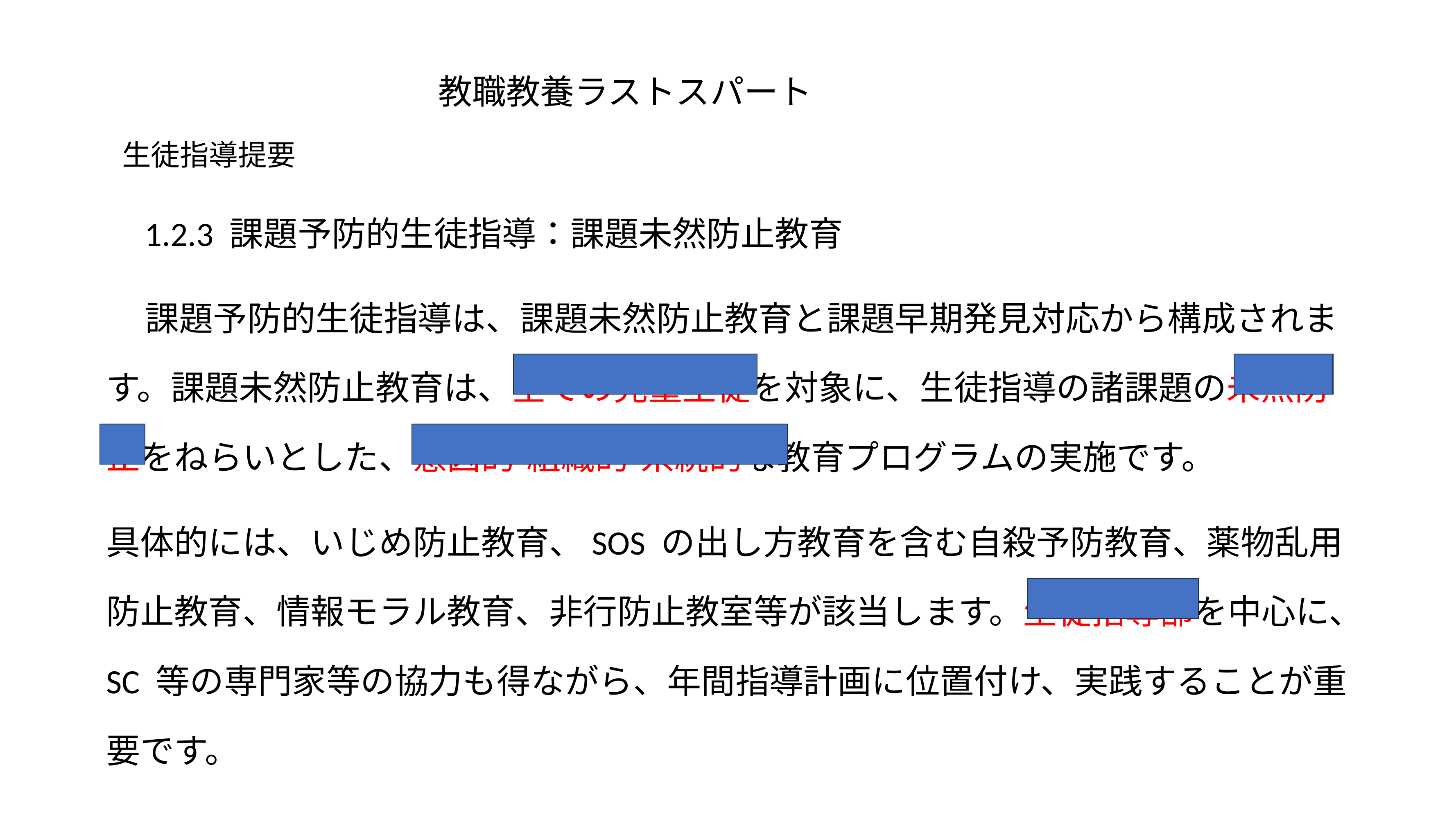

# 教職教養ラストスパート
生徒指導提要
     1.2.3 課題予防的生徒指導：課題未然防止教育
    課題予防的生徒指導は、課題未然防止教育と課題早期発見対応から構成されます。課題未然防止教育は、全ての児童生徒を対象に、生徒指導の諸課題の未然防止をねらいとした、意図的・組織的・系統的な教育プログラムの実施です。
具体的には、いじめ防止教育、SOS の出し方教育を含む自殺予防教育、薬物乱用防止教育、情報モラル教育、非行防止教室等が該当します。生徒指導部を中心に、SC 等の専門家等の協力も得ながら、年間指導計画に位置付け、実践することが重要です。